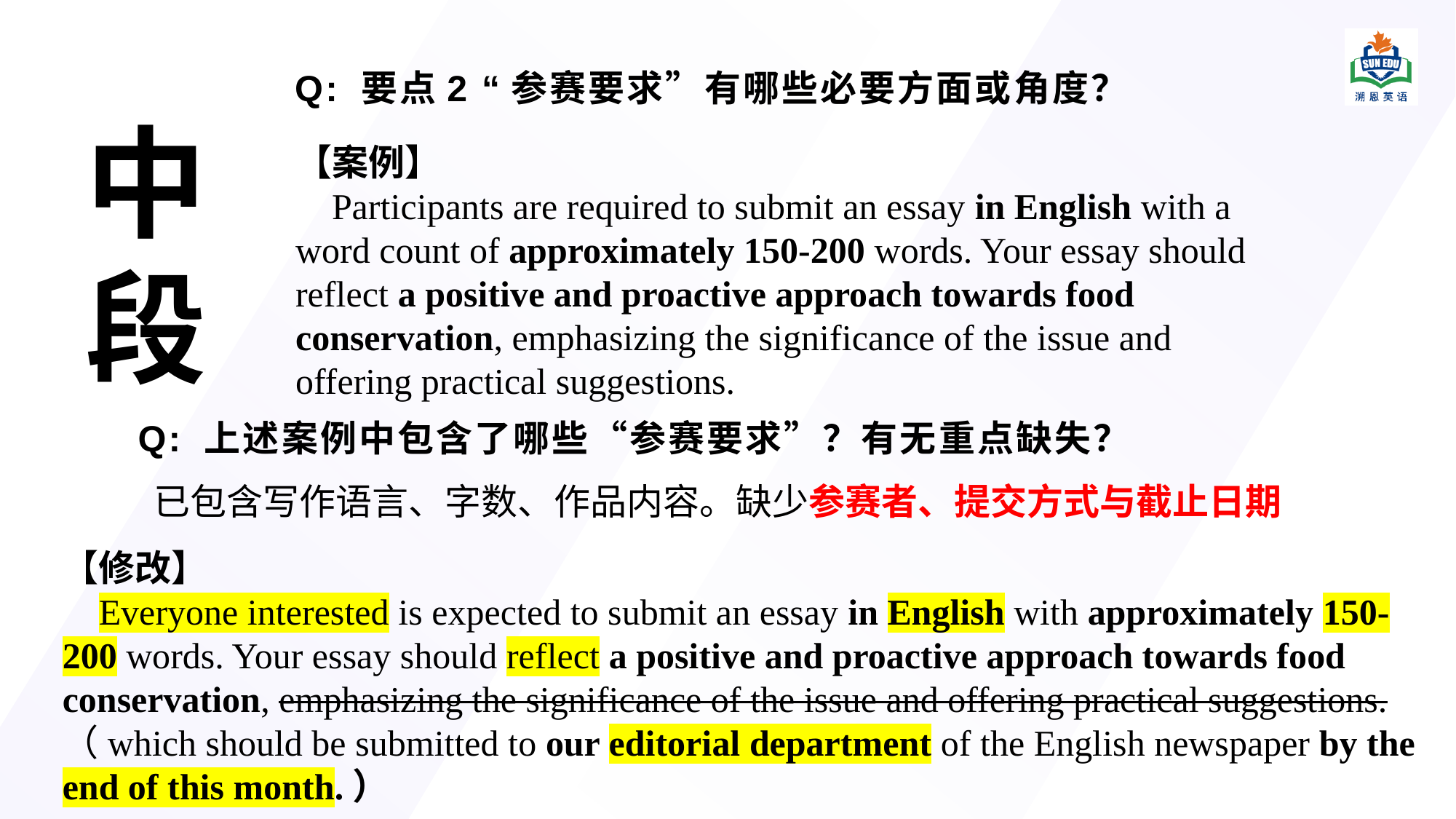

Q: 要点2 “参赛要求”有哪些必要方面或角度？

中
段
【案例】
    Participants are required to submit an essay in English with a word count of approximately 150-200 words. Your essay should reflect a positive and proactive approach towards food conservation, emphasizing the significance of the issue and offering practical suggestions.
Q: 上述案例中包含了哪些“参赛要求”？有无重点缺失？

已包含写作语言、字数、作品内容。缺少参赛者、提交方式与截止日期
【修改】
    Everyone interested is expected to submit an essay in English with approximately 150-200 words. Your essay should reflect a positive and proactive approach towards food conservation, emphasizing the significance of the issue and offering practical suggestions. （which should be submitted to our editorial department of the English newspaper by the end of this month.）